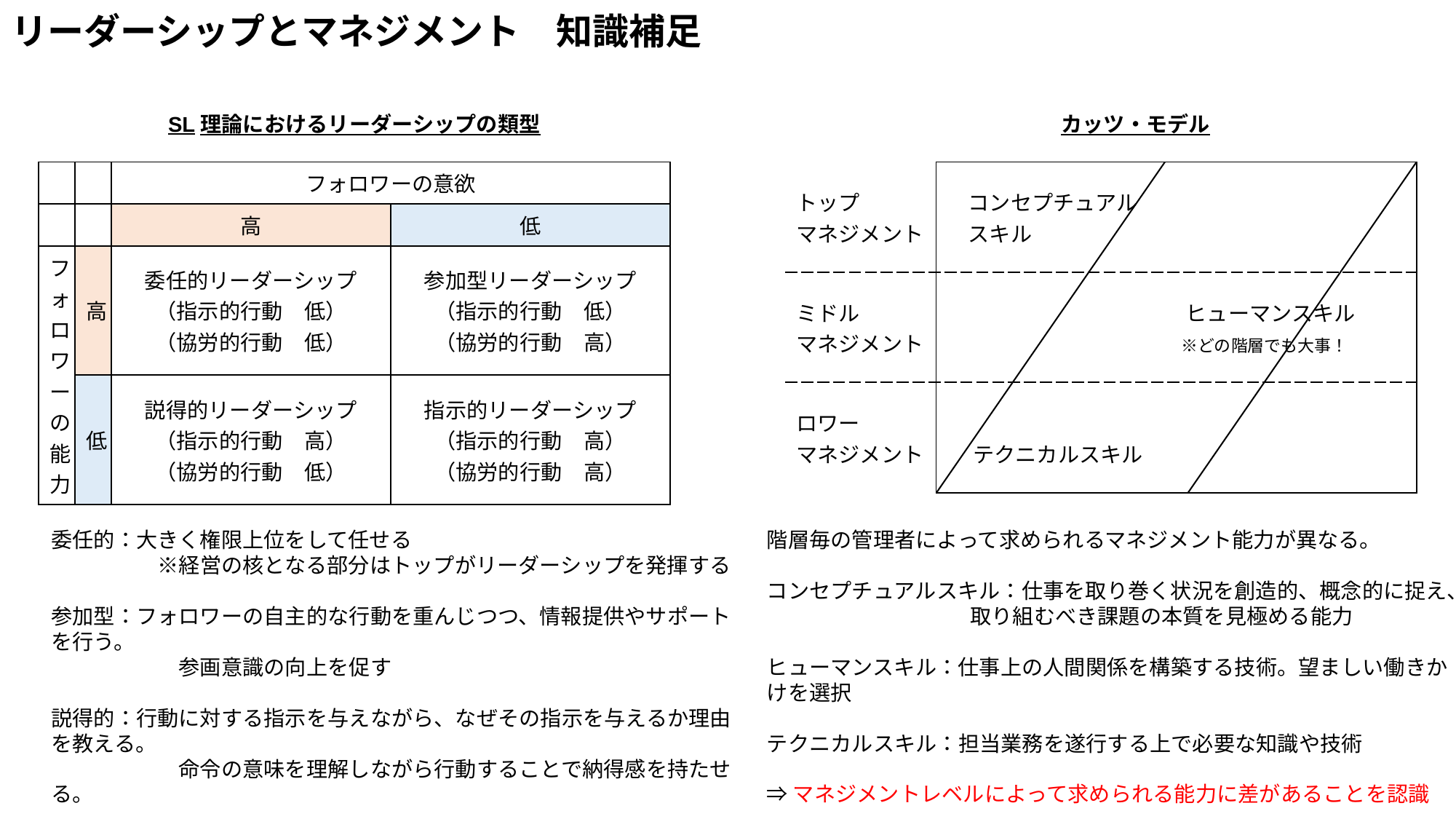

# リーダーシップとマネジメント　知識補足
SL理論におけるリーダーシップの類型
カッツ・モデル
|  |  | フォロワーの意欲 |  |
| --- | --- | --- | --- |
|  |  | 高 | 低 |
| フォロワーの能力 | 高 | 委任的リーダーシップ （指示的行動　低） （協労的行動　低） | 参加型リーダーシップ （指示的行動　低） （協労的行動　高） |
|  | 低 | 説得的リーダーシップ （指示的行動　高） （協労的行動　低） | 指示的リーダーシップ （指示的行動　高） （協労的行動　高） |
| トップ マネジメント | コンセプチュアル 　スキル |
| --- | --- |
| ミドル マネジメント | ヒューマンスキル 　　　　　　　　　　　※どの階層でも大事！ |
| ロワー マネジメント | テクニカルスキル |
階層毎の管理者によって求められるマネジメント能力が異なる。

コンセプチュアルスキル：仕事を取り巻く状況を創造的、概念的に捉え、
　　　　　　                取り組むべき課題の本質を見極める能力

ヒューマンスキル：仕事上の人間関係を構築する技術。望ましい働きかけを選択

テクニカルスキル：担当業務を遂行する上で必要な知識や技術

⇒マネジメントレベルによって求められる能力に差があることを認識
委任的：大きく権限上位をして任せる
　　　　　※経営の核となる部分はトップがリーダーシップを発揮する

参加型：フォロワーの自主的な行動を重んじつつ、情報提供やサポートを行う。
　　　　　　参画意識の向上を促す

説得的：行動に対する指示を与えながら、なぜその指示を与えるか理由を教える。
　　　　　　命令の意味を理解しながら行動することで納得感を持たせる。

指示的：まずは言われたことを確実にできるようになるまで指示を与える